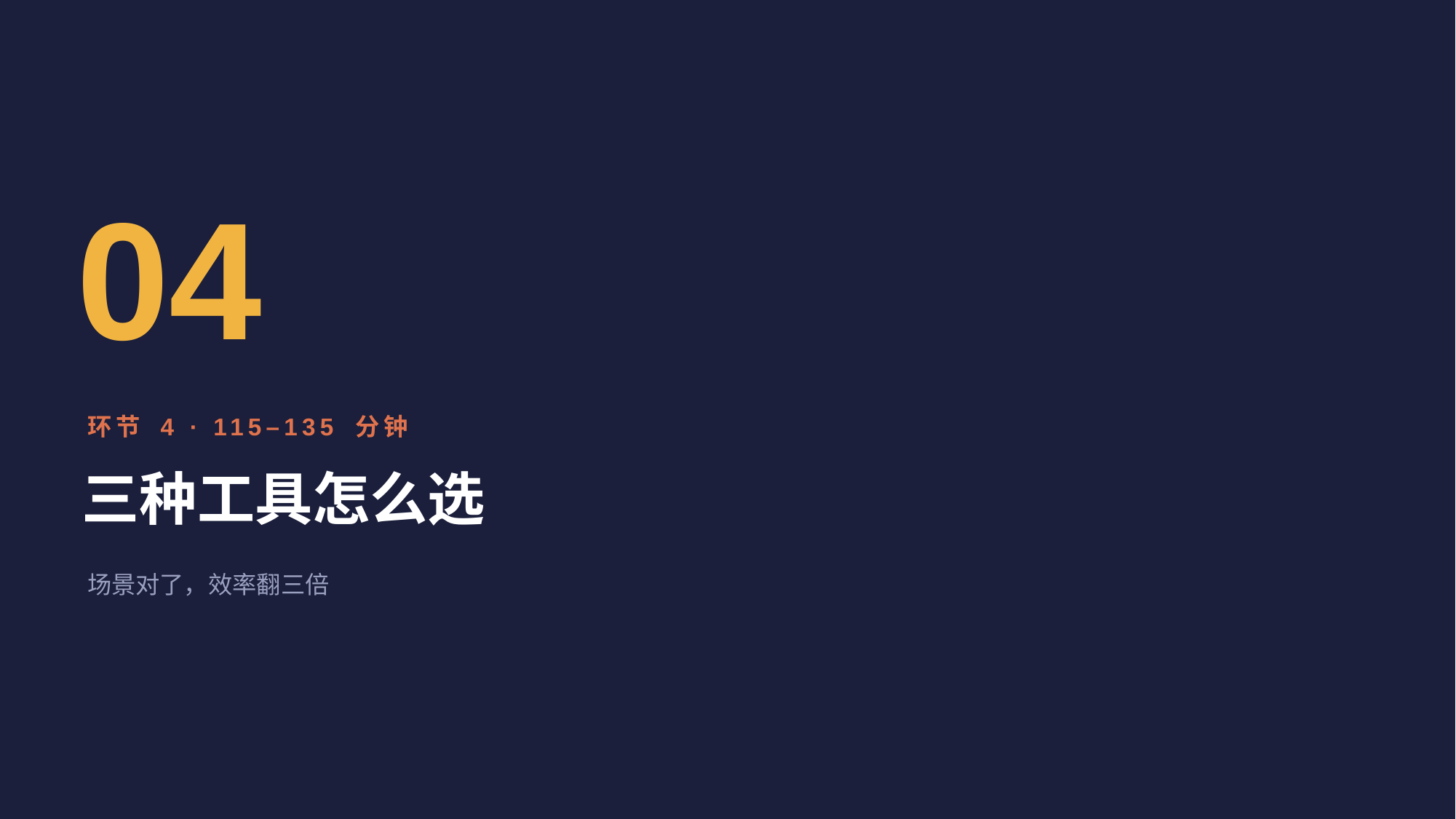

04
环节 4 · 115–135 分钟
三种工具怎么选
场景对了，效率翻三倍